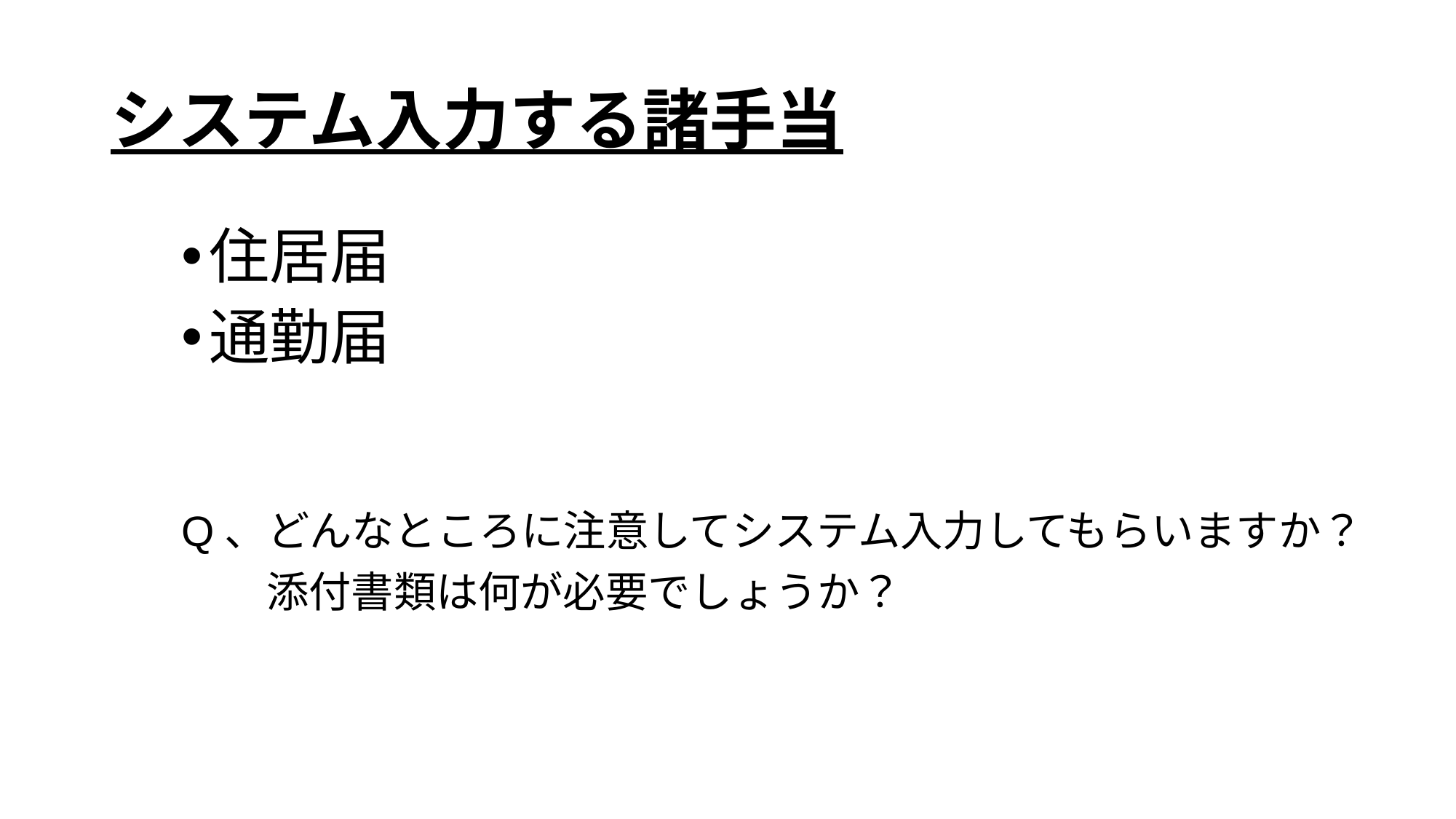

# システム入力する諸手当
住居届
通勤届

Q、どんなところに注意してシステム入力してもらいますか？
　　添付書類は何が必要でしょうか？